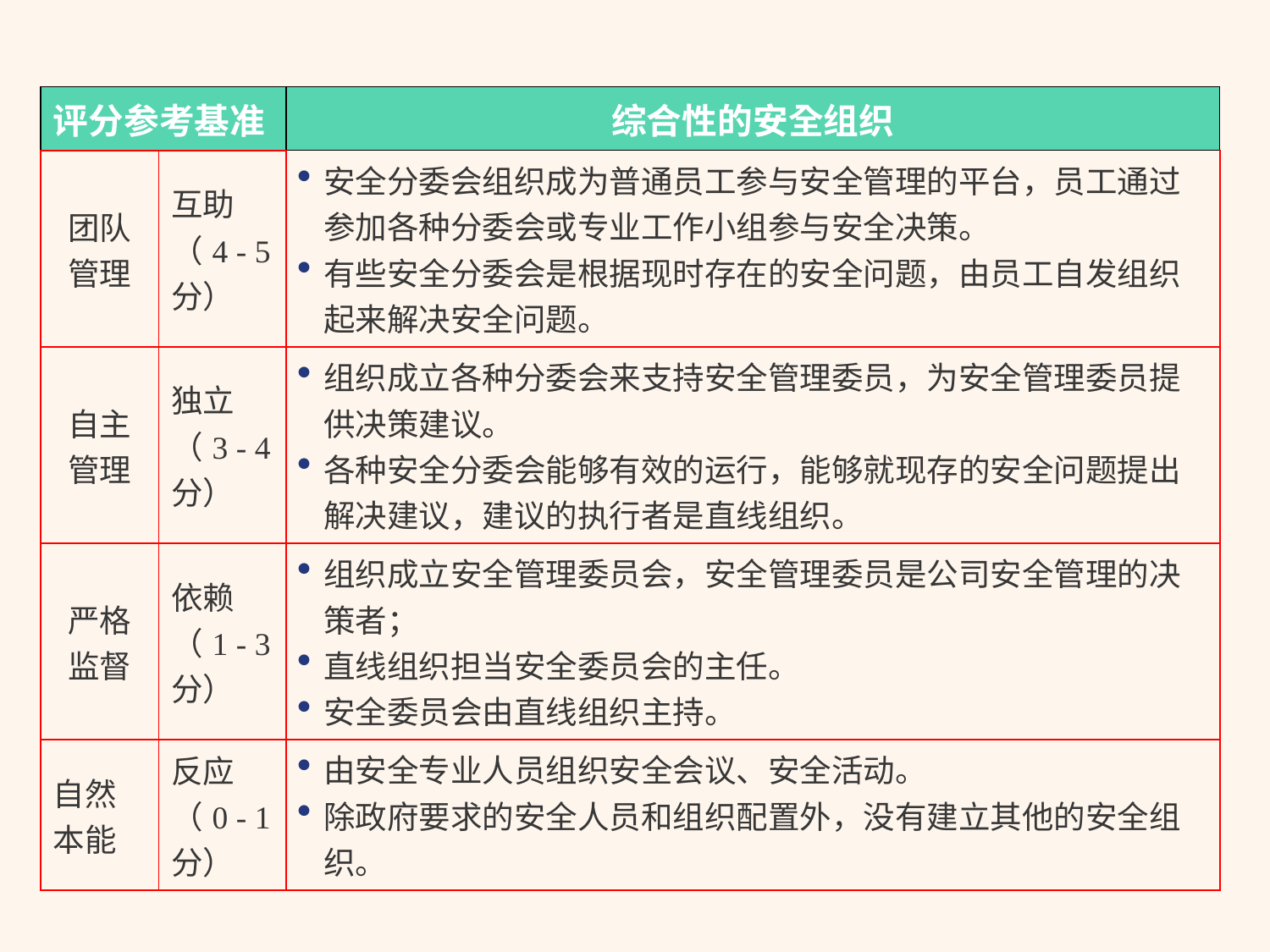

| 评分参考基准 |  | 综合性的安全组织 |
| --- | --- | --- |
| 团队管理 | 互助（4 - 5分） | 安全分委会组织成为普通员工参与安全管理的平台，员工通过参加各种分委会或专业工作小组参与安全决策。 有些安全分委会是根据现时存在的安全问题，由员工自发组织起来解决安全问题。 |
| 自主管理 | 独立（3 - 4分） | 组织成立各种分委会来支持安全管理委员，为安全管理委员提供决策建议。 各种安全分委会能够有效的运行，能够就现存的安全问题提出解决建议，建议的执行者是直线组织。 |
| 严格监督 | 依赖（1 - 3分） | 组织成立安全管理委员会，安全管理委员是公司安全管理的决策者； 直线组织担当安全委员会的主任。 安全委员会由直线组织主持。 |
| 自然本能 | 反应（0 - 1分） | 由安全专业人员组织安全会议、安全活动。 除政府要求的安全人员和组织配置外，没有建立其他的安全组织。 |